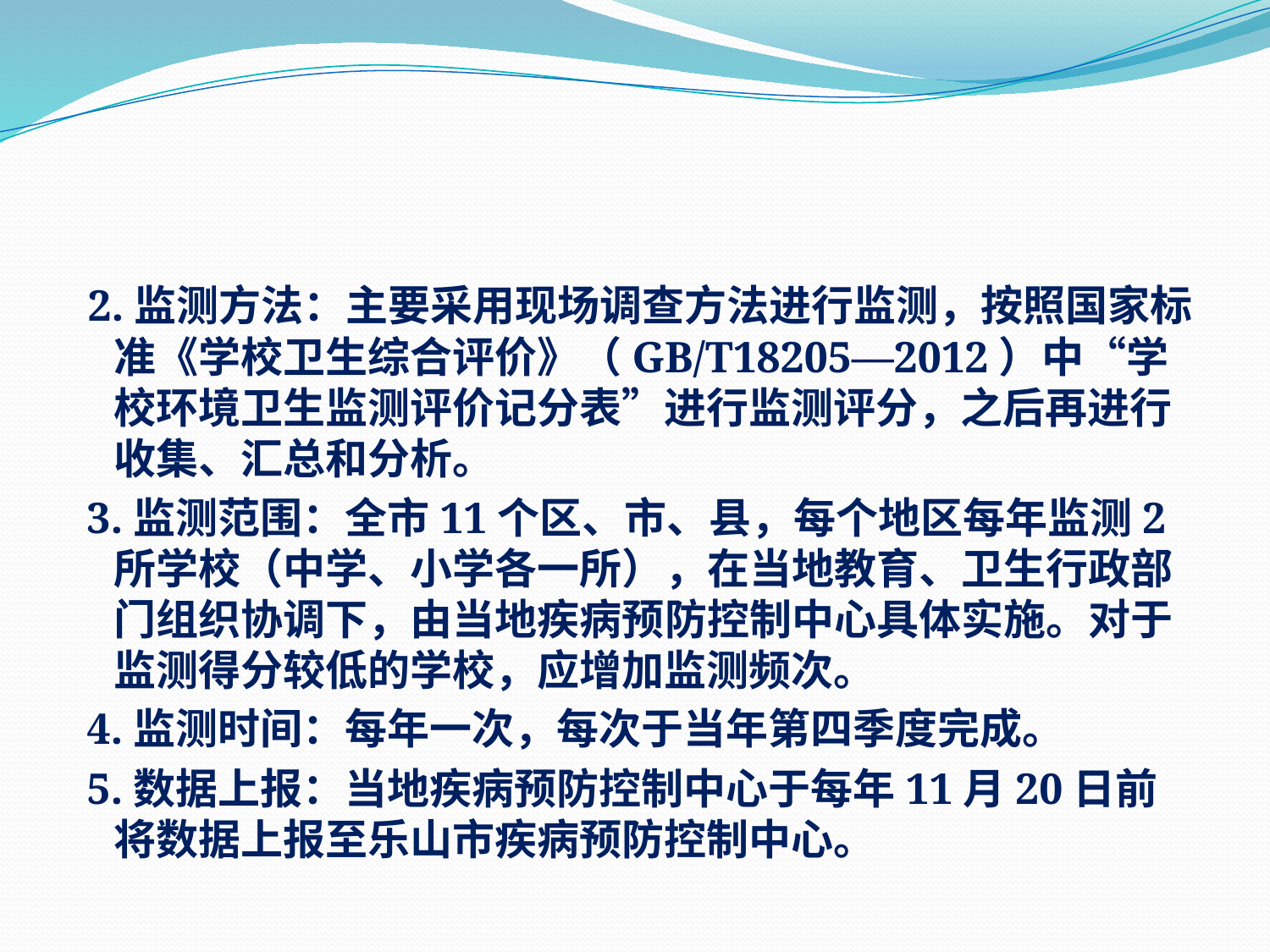

#
 2.监测方法：主要采用现场调查方法进行监测，按照国家标准《学校卫生综合评价》（GB/T18205—2012）中“学校环境卫生监测评价记分表”进行监测评分，之后再进行收集、汇总和分析。
 3.监测范围：全市11个区、市、县，每个地区每年监测2所学校（中学、小学各一所），在当地教育、卫生行政部门组织协调下，由当地疾病预防控制中心具体实施。对于监测得分较低的学校，应增加监测频次。
 4.监测时间：每年一次，每次于当年第四季度完成。
 5.数据上报：当地疾病预防控制中心于每年11月20日前将数据上报至乐山市疾病预防控制中心。